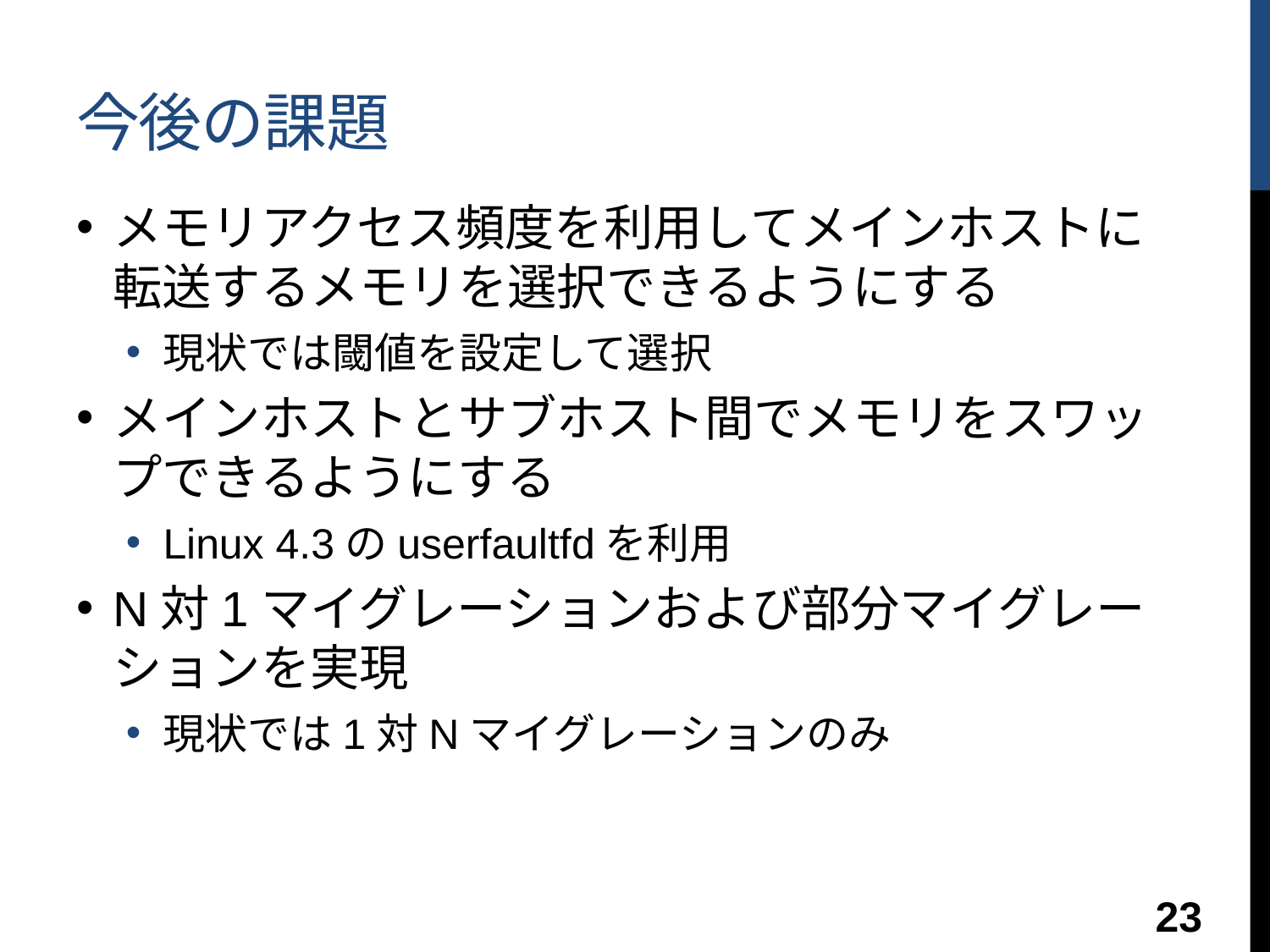

# 今後の課題
メモリアクセス頻度を利用してメインホストに転送するメモリを選択できるようにする
現状では閾値を設定して選択
メインホストとサブホスト間でメモリをスワップできるようにする
Linux 4.3のuserfaultfdを利用
N対1マイグレーションおよび部分マイグレーションを実現
現状では1対Nマイグレーションのみ
23